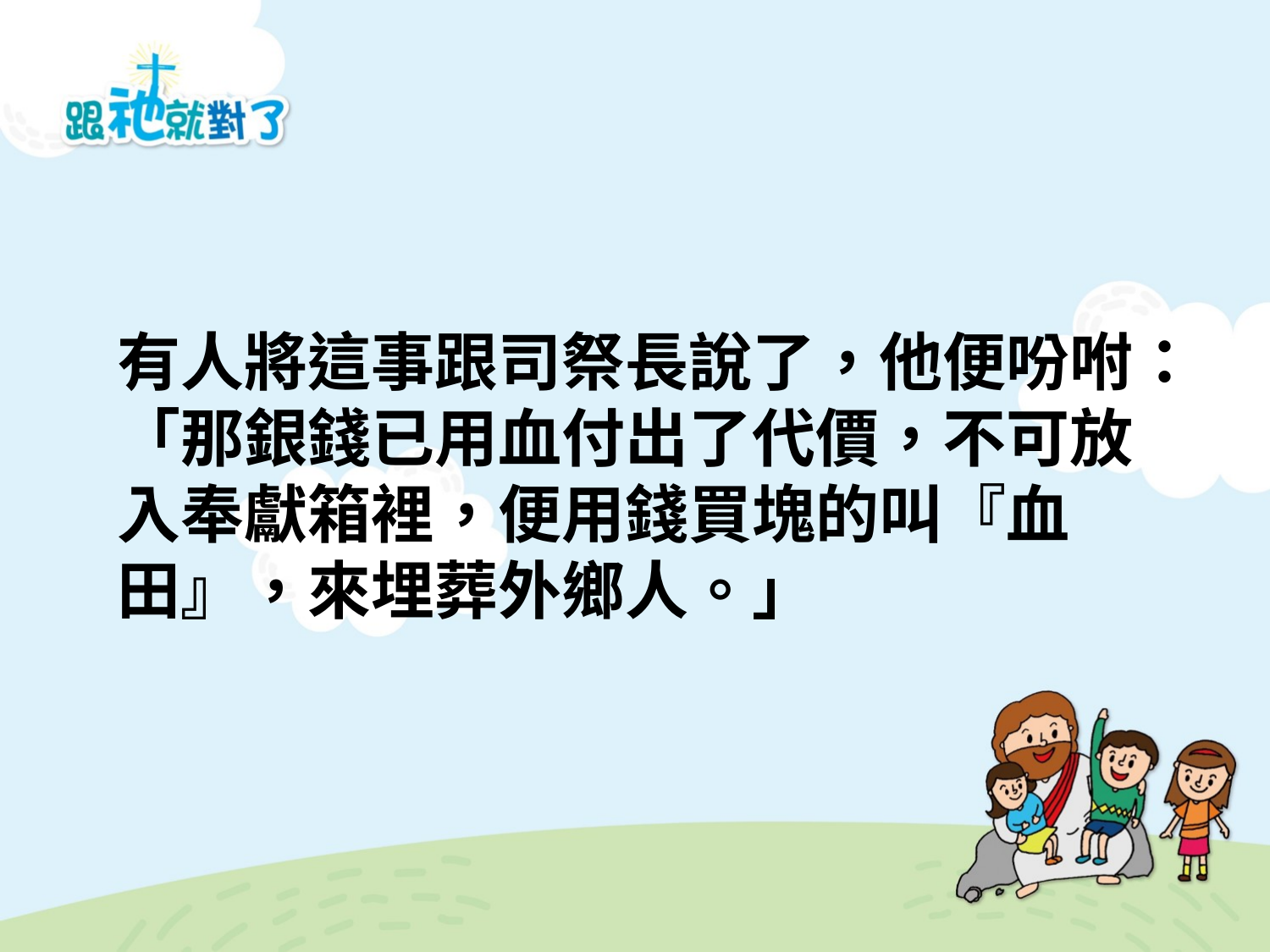

有人將這事跟司祭長說了，他便吩咐：「那銀錢已用血付出了代價，不可放入奉獻箱裡，便用錢買塊的叫『血田』，來埋葬外鄉人。」